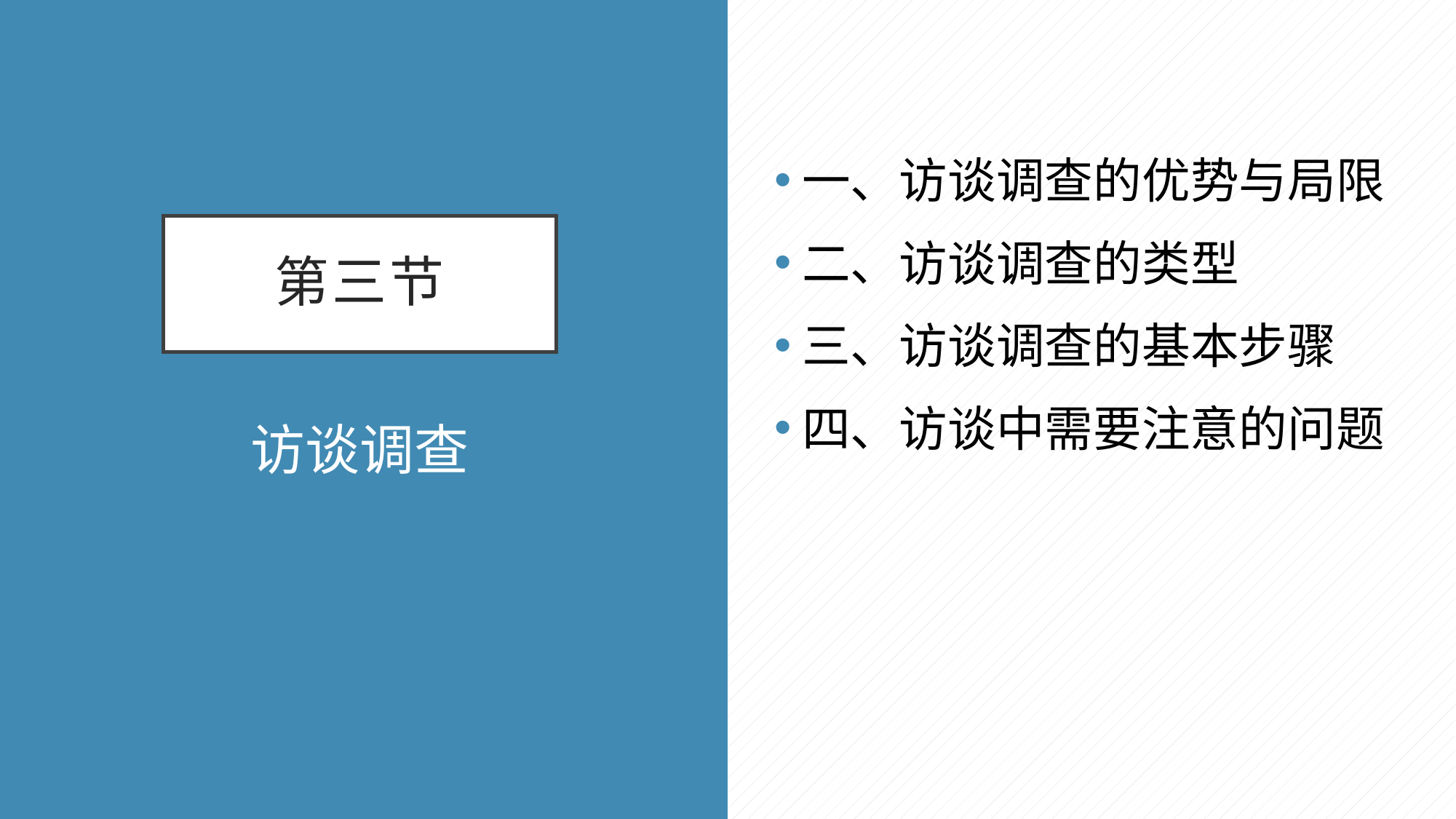

一、访谈调查的优势与局限
二、访谈调查的类型
三、访谈调查的基本步骤
四、访谈中需要注意的问题

# 第三节
访谈调查